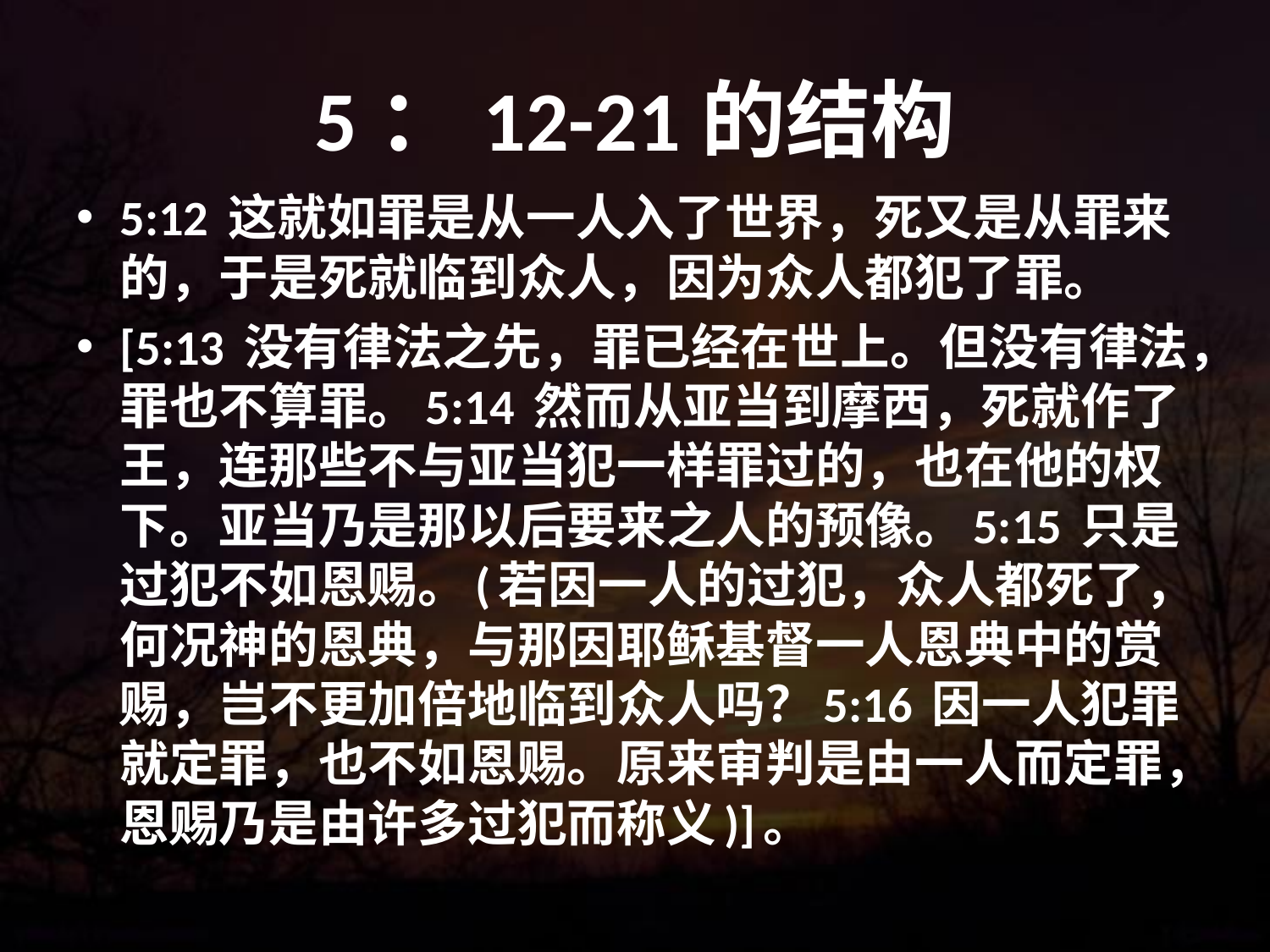

# 5：12-21的结构
5:12 这就如罪是从一人入了世界，死又是从罪来的，于是死就临到众人，因为众人都犯了罪。
[5:13 没有律法之先，罪已经在世上。但没有律法，罪也不算罪。5:14 然而从亚当到摩西，死就作了王，连那些不与亚当犯一样罪过的，也在他的权下。亚当乃是那以后要来之人的预像。5:15 只是过犯不如恩赐。(若因一人的过犯，众人都死了，何况神的恩典，与那因耶稣基督一人恩典中的赏赐，岂不更加倍地临到众人吗？5:16 因一人犯罪就定罪，也不如恩赐。原来审判是由一人而定罪，恩赐乃是由许多过犯而称义)]。